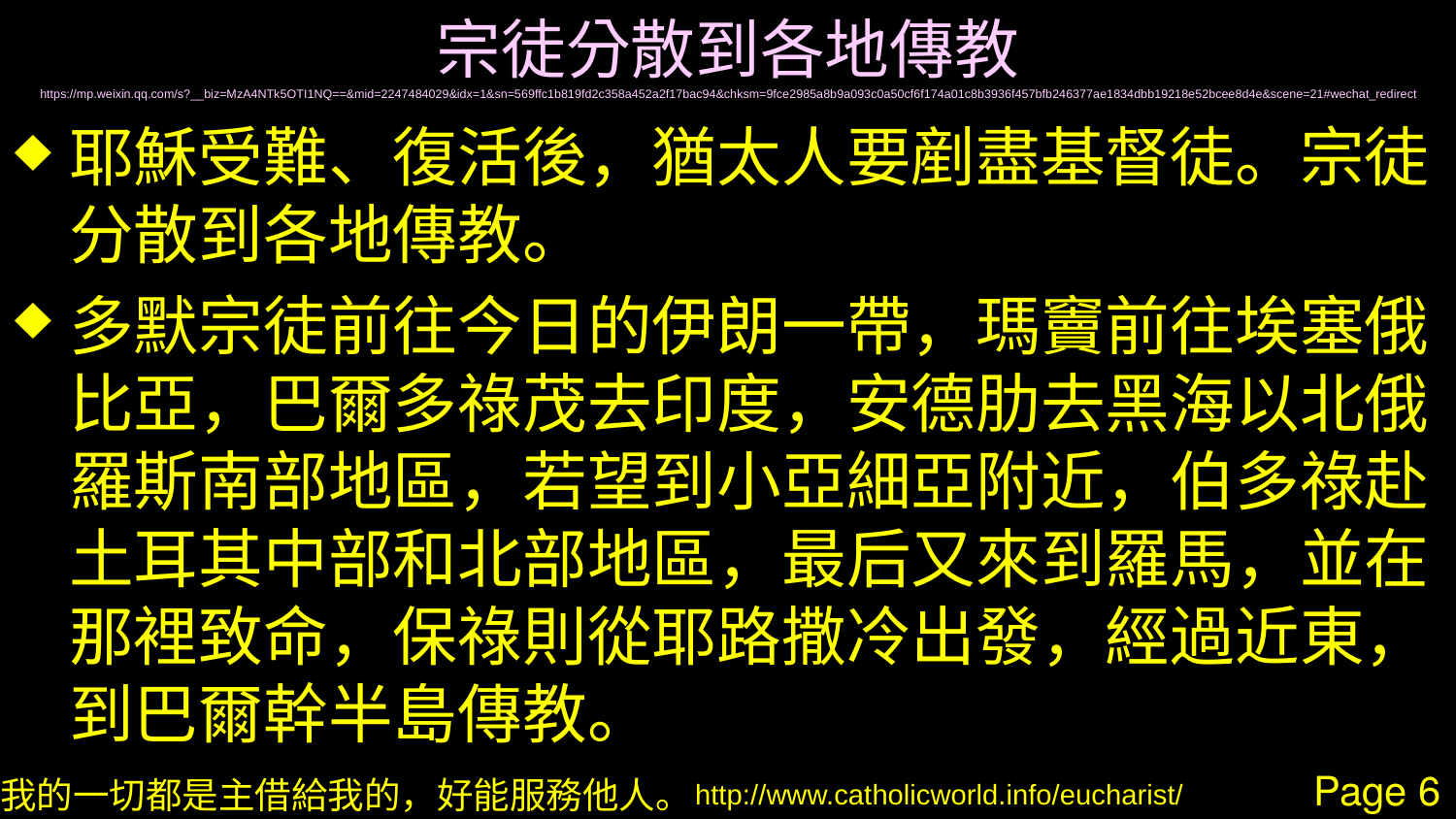

# 宗徒分散到各地傳教 https://mp.weixin.qq.com/s?__biz=MzA4NTk5OTI1NQ==&mid=2247484029&idx=1&sn=569ffc1b819fd2c358a452a2f17bac94&chksm=9fce2985a8b9a093c0a50cf6f174a01c8b3936f457bfb246377ae1834dbb19218e52bcee8d4e&scene=21#wechat_redirect
耶穌受難、復活後，猶太人要剷盡基督徒。宗徒分散到各地傳教。
多默宗徒前往今日的伊朗一帶，瑪竇前往埃塞俄比亞，巴爾多祿茂去印度，安德肋去黑海以北俄羅斯南部地區，若望到小亞細亞附近，伯多祿赴土耳其中部和北部地區，最后又來到羅馬，並在那裡致命，保祿則從耶路撒冷出發，經過近東，到巴爾幹半島傳教。